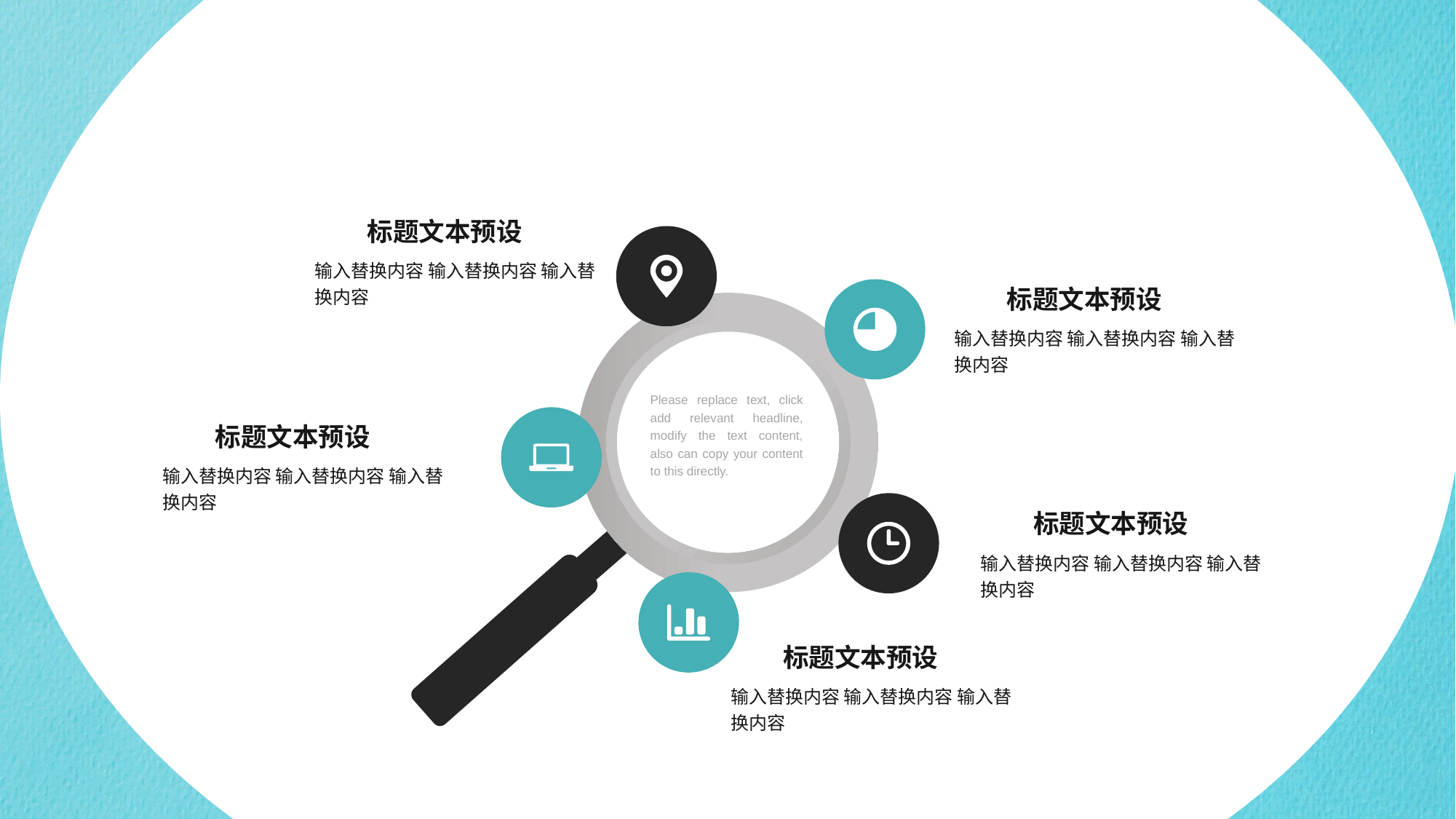

标题文本预设

输入替换内容 输入替换内容 输入替换内容
标题文本预设

输入替换内容 输入替换内容 输入替换内容
Please replace text, click add relevant headline, modify the text content, also can copy your content to this directly.

标题文本预设
输入替换内容 输入替换内容 输入替换内容

标题文本预设
输入替换内容 输入替换内容 输入替换内容

标题文本预设
输入替换内容 输入替换内容 输入替换内容